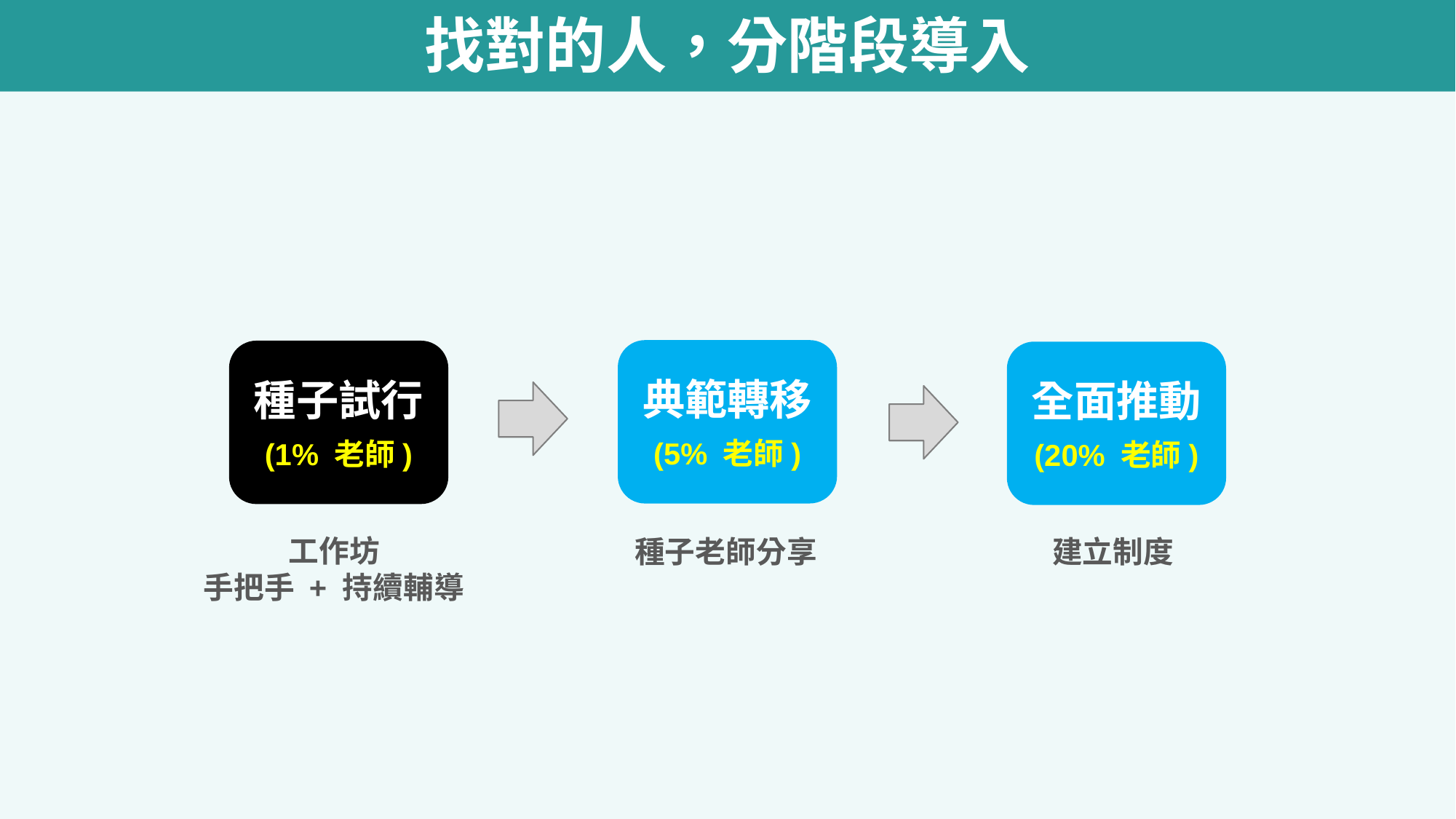

# 找對的人，分階段導入
典範轉移
(5% 老師)
種子試行
(1% 老師)
全面推動
(20% 老師)

工作坊
手把手 + 持續輔導
種子老師分享
建立制度